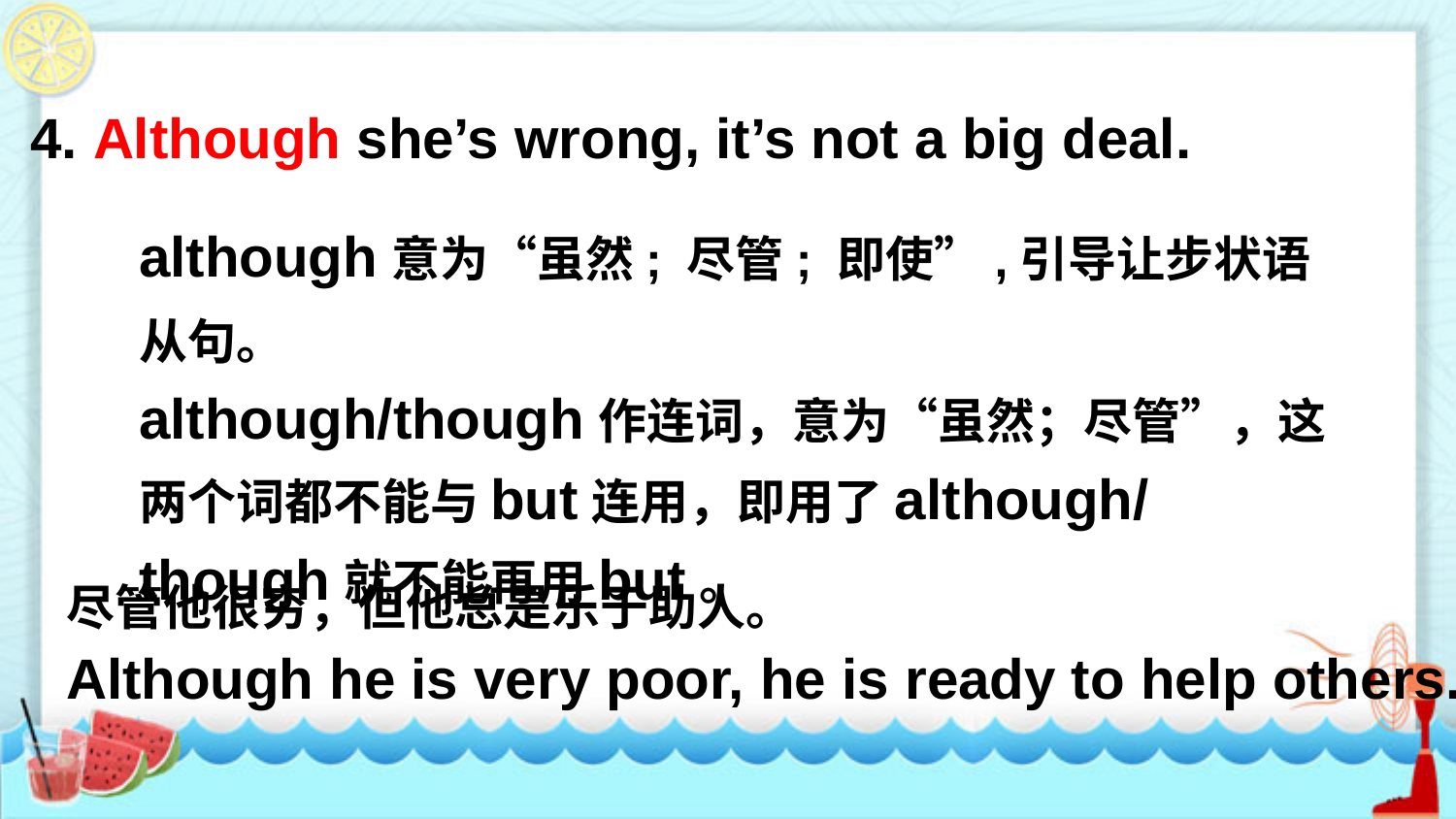

4. Although she’s wrong, it’s not a big deal.
although意为“虽然; 尽管; 即使”,引导让步状语从句。
although/though作连词，意为“虽然；尽管”，这两个词都不能与but连用，即用了although/ though就不能再用but。
尽管他很穷，但他总是乐于助人。
Although he is very poor, he is ready to help others.